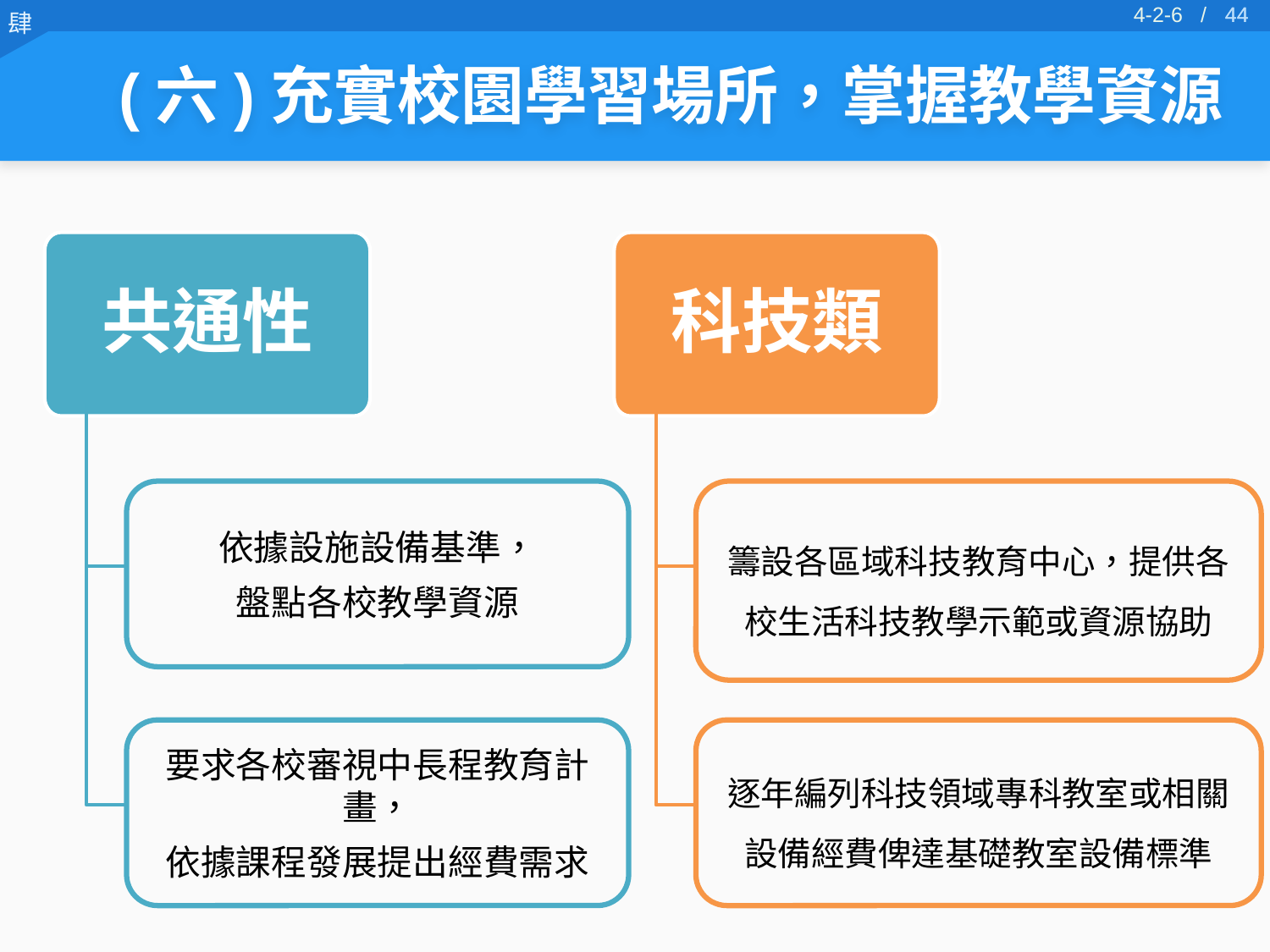

44
44
4-2-6   /
(六)充實校園學習場所，掌握教學資源
共通性
科技類

依據設施設備基準，
盤點各校教學資源
籌設各區域科技教育中心，提供各校生活科技教學示範或資源協助
要求各校審視中長程教育計畫，
依據課程發展提出經費需求
逐年編列科技領域專科教室或相關設備經費俾達基礎教室設備標準